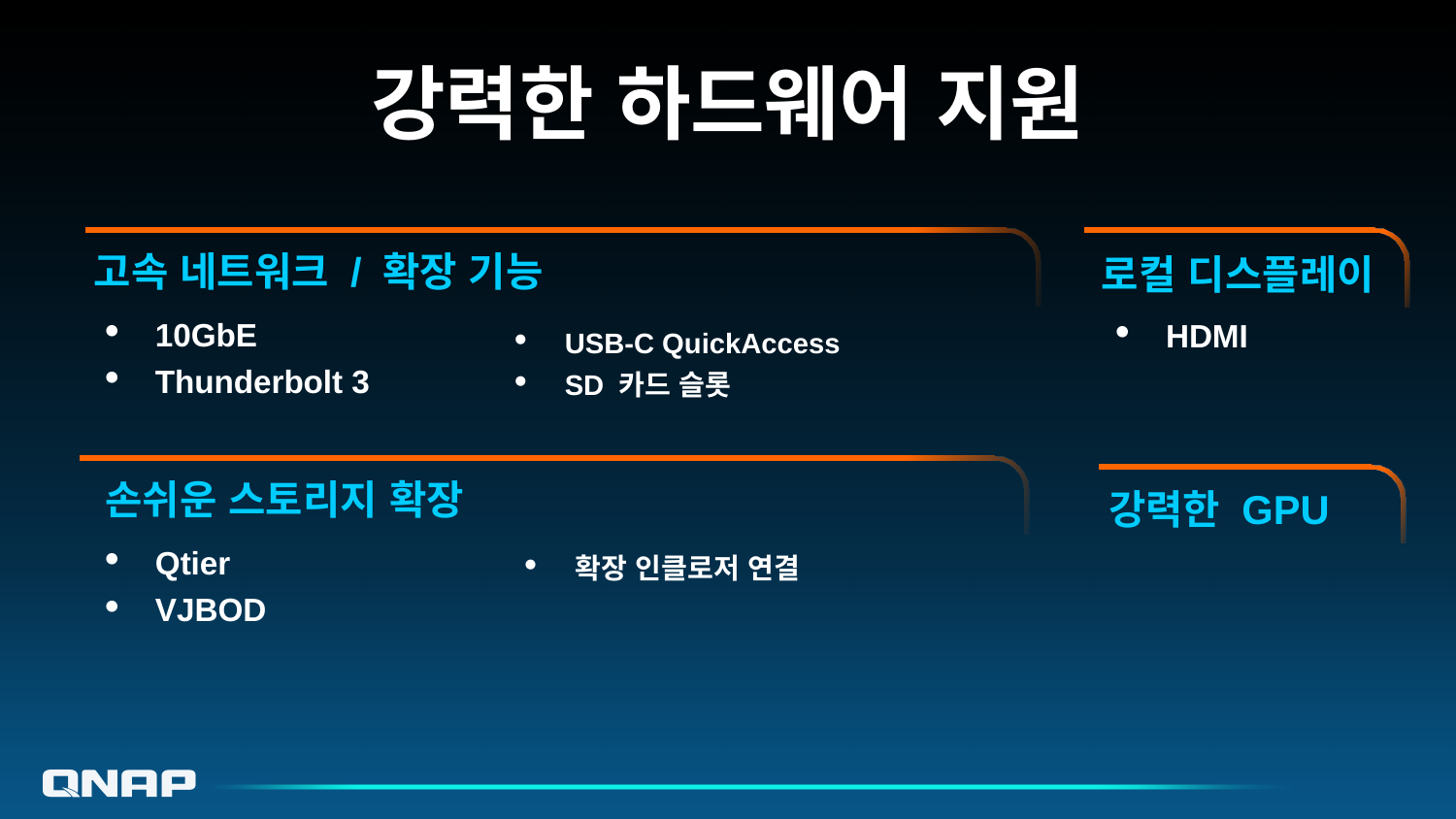

# 강력한 하드웨어 지원

로컬 디스플레이
HDMI
고속 네트워크 / 확장 기능
10GbE
Thunderbolt 3
USB-C QuickAccess
SD 카드 슬롯

강력한 GPU
손쉬운 스토리지 확장
Qtier
VJBOD
확장 인클로저 연결